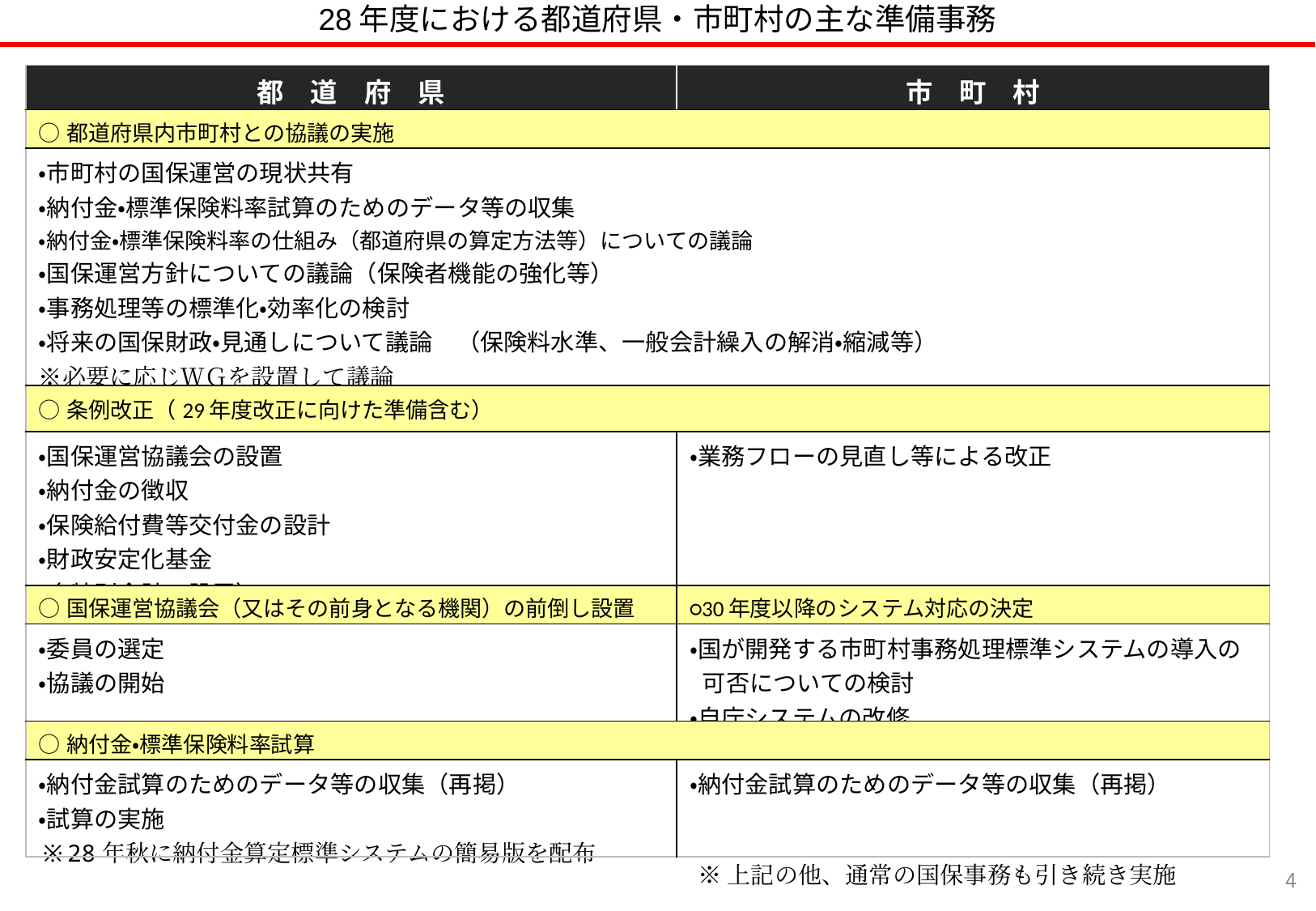

28年度における都道府県・市町村の主な準備事務
| 都　道　府　県 | 市　町　村 |
| --- | --- |
| ○都道府県内市町村との協議の実施 |  |
| ・市町村の国保運営の現状共有 ・納付金・標準保険料率試算のためのデータ等の収集 ・納付金・標準保険料率の仕組み（都道府県の算定方法等）についての議論 ・国保運営方針についての議論（保険者機能の強化等） ・事務処理等の標準化・効率化の検討 ・将来の国保財政・見通しについて議論　（保険料水準、一般会計繰入の解消・縮減等） ※必要に応じＷＧを設置して議論 |  |
| ○条例改正（29年度改正に向けた準備含む） |  |
| ・国保運営協議会の設置 ・納付金の徴収 ・保険給付費等交付金の設計 ・財政安定化基金 （・特別会計の設置） | ・業務フローの見直し等による改正 |
| ○国保運営協議会（又はその前身となる機関）の前倒し設置 | ○30年度以降のシステム対応の決定 |
| ・委員の選定 ・協議の開始 | ・国が開発する市町村事務処理標準システムの導入の可否についての検討 ・自庁システムの改修 |
| ○納付金・標準保険料率試算 |  |
| ・納付金試算のためのデータ等の収集（再掲） ・試算の実施 ※28年秋に納付金算定標準システムの簡易版を配布 | ・納付金試算のためのデータ等の収集（再掲） |
※上記の他、通常の国保事務も引き続き実施
4